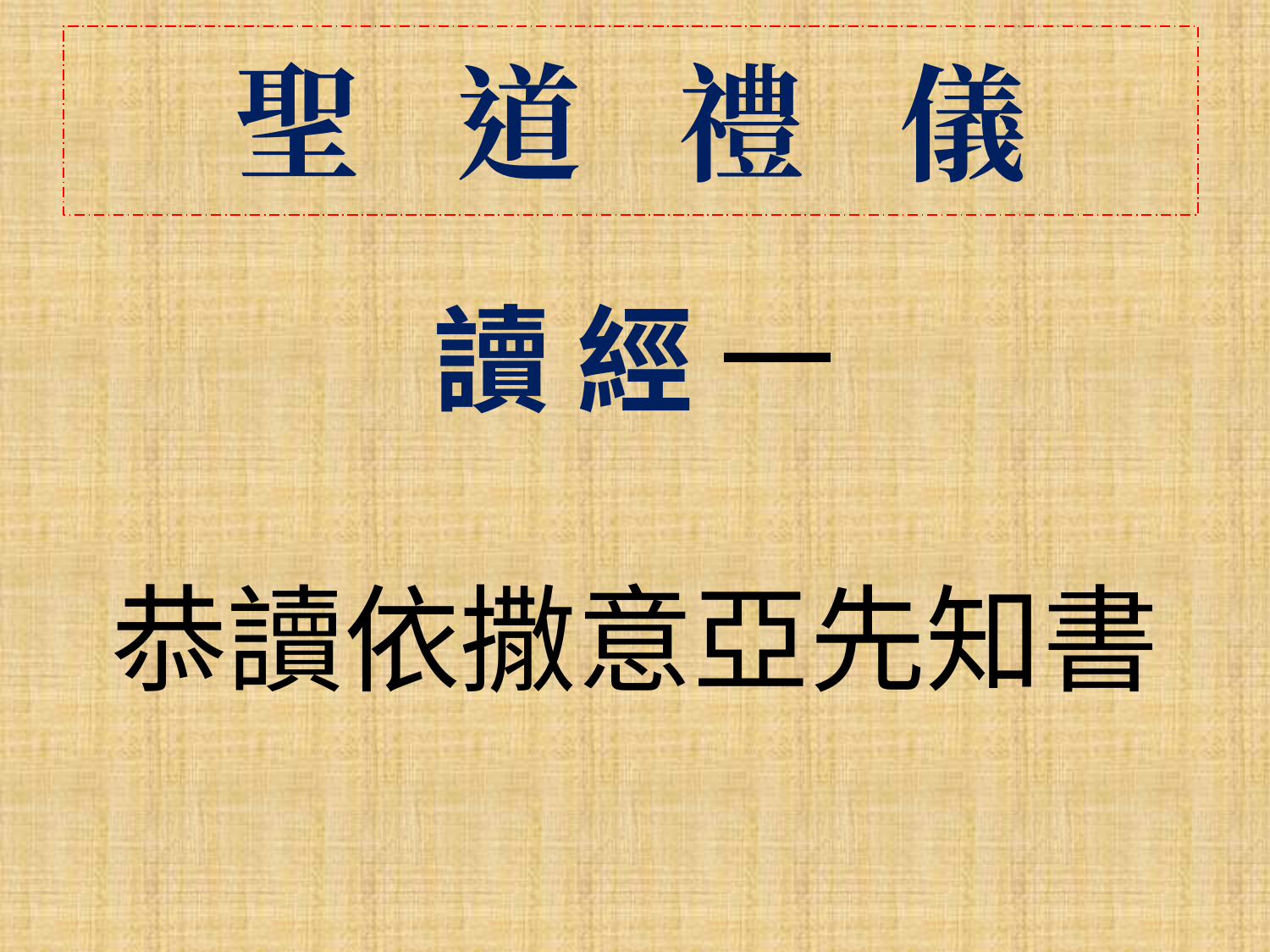

聖   道   禮   儀
讀 經 一

恭讀依撒意亞先知書